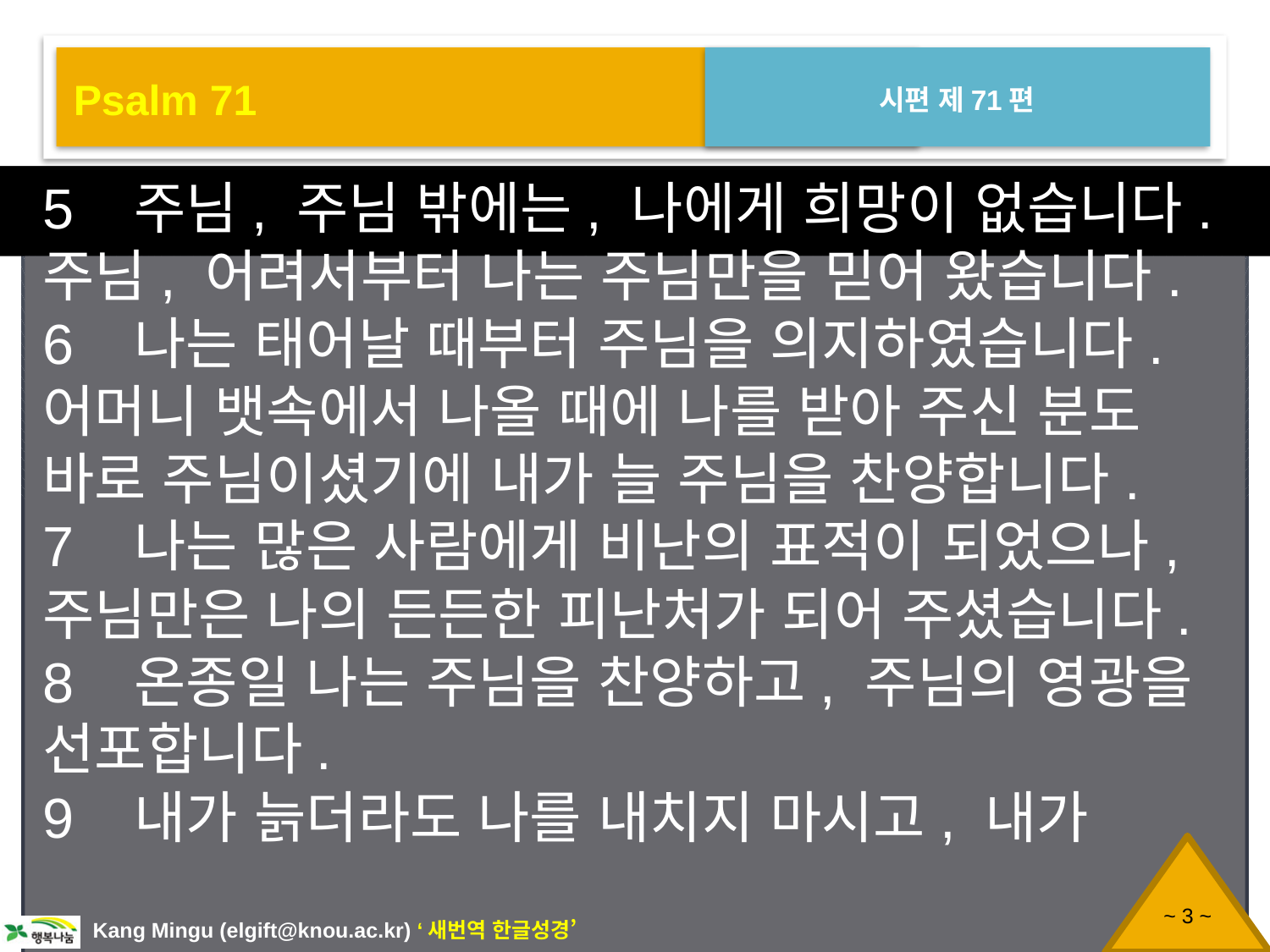

Psalm 71
시편 제71편
5   주님, 주님 밖에는, 나에게 희망이 없습니다. 주님, 어려서부터 나는 주님만을 믿어 왔습니다.
6   나는 태어날 때부터 주님을 의지하였습니다. 어머니 뱃속에서 나올 때에 나를 받아 주신 분도 바로 주님이셨기에 내가 늘 주님을 찬양합니다.
7   나는 많은 사람에게 비난의 표적이 되었으나, 주님만은 나의 든든한 피난처가 되어 주셨습니다.
8   온종일 나는 주님을 찬양하고, 주님의 영광을 선포합니다.
9   내가 늙더라도 나를 내치지 마시고, 내가